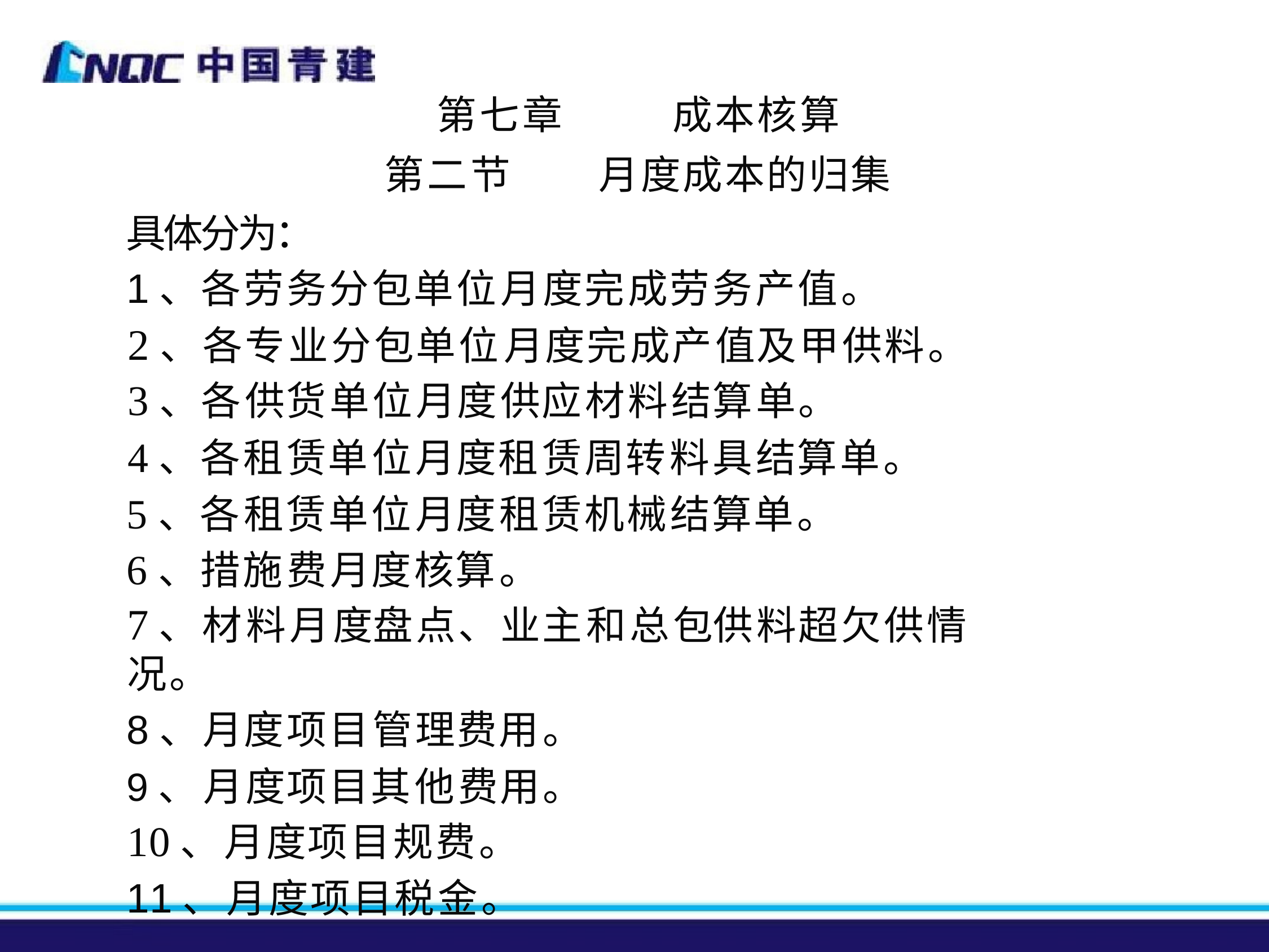

第七章 第二节
成本核算 月度成本的归集
具体分为：
1、各劳务分包单位月度完成劳务产值。
2、各专业分包单位月度完成产值及甲供料。
3、各供货单位月度供应材料结算单。
4、各租赁单位月度租赁周转料具结算单。
5、各租赁单位月度租赁机械结算单。
6、措施费月度核算。
7、材料月度盘点、业主和总包供料超欠供情况。
8、月度项目管理费用。
9、月度项目其他费用。
10、月度项目规费。
11、月度项目税金。